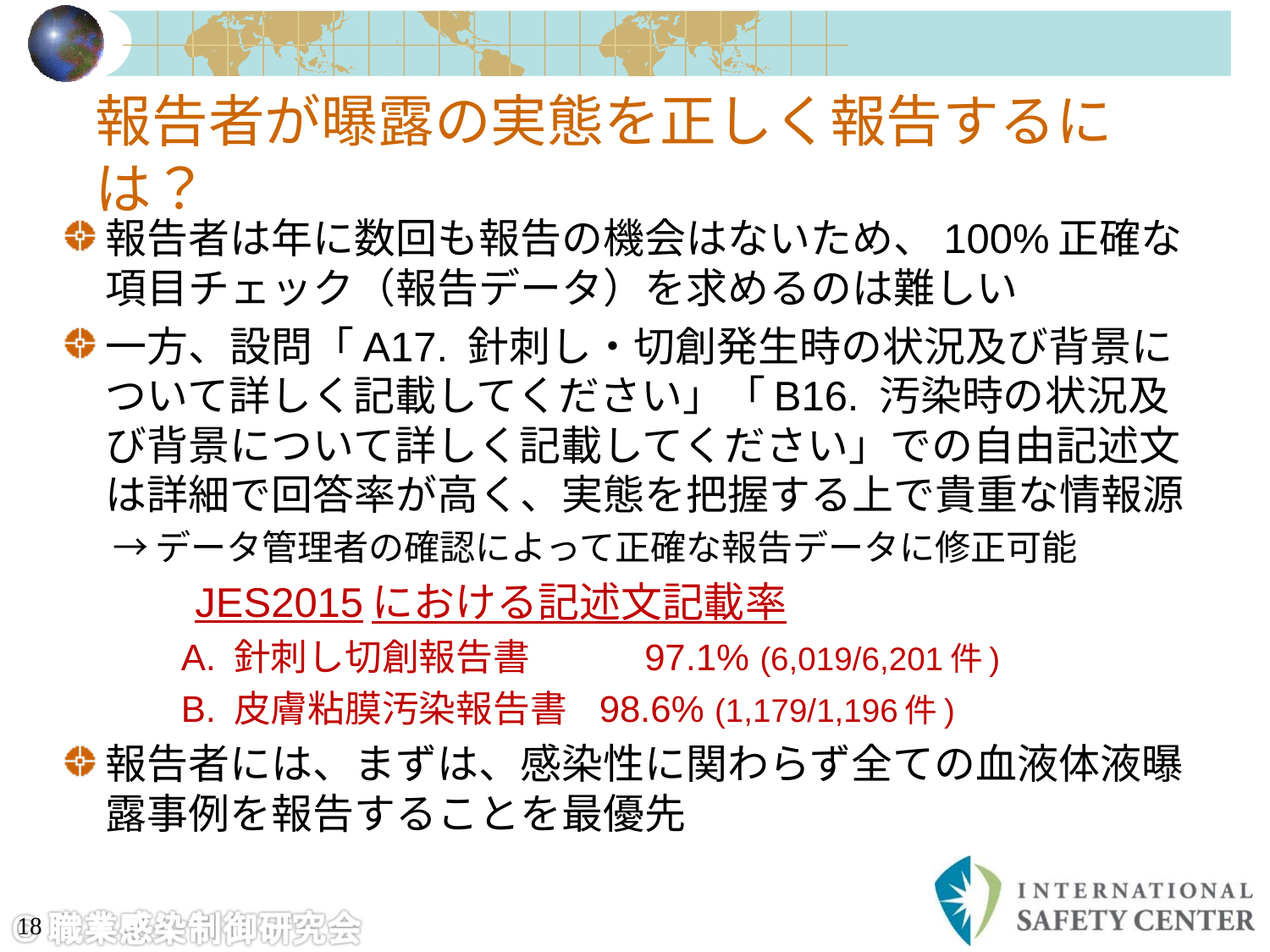

# 報告者が曝露の実態を正しく報告するには？
報告者は年に数回も報告の機会はないため、100%正確な項目チェック（報告データ）を求めるのは難しい
一方、設問「A17. 針刺し・切創発生時の状況及び背景について詳しく記載してください」「B16. 汚染時の状況及び背景について詳しく記載してください」での自由記述文は詳細で回答率が高く、実態を把握する上で貴重な情報源
→データ管理者の確認によって正確な報告データに修正可能
　　　JES2015における記述文記載率
　　　A. 針刺し切創報告書	     97.1% (6,019/6,201件)
　　　B. 皮膚粘膜汚染報告書   98.6% (1,179/1,196件)
報告者には、まずは、感染性に関わらず全ての血液体液曝露事例を報告することを最優先
18